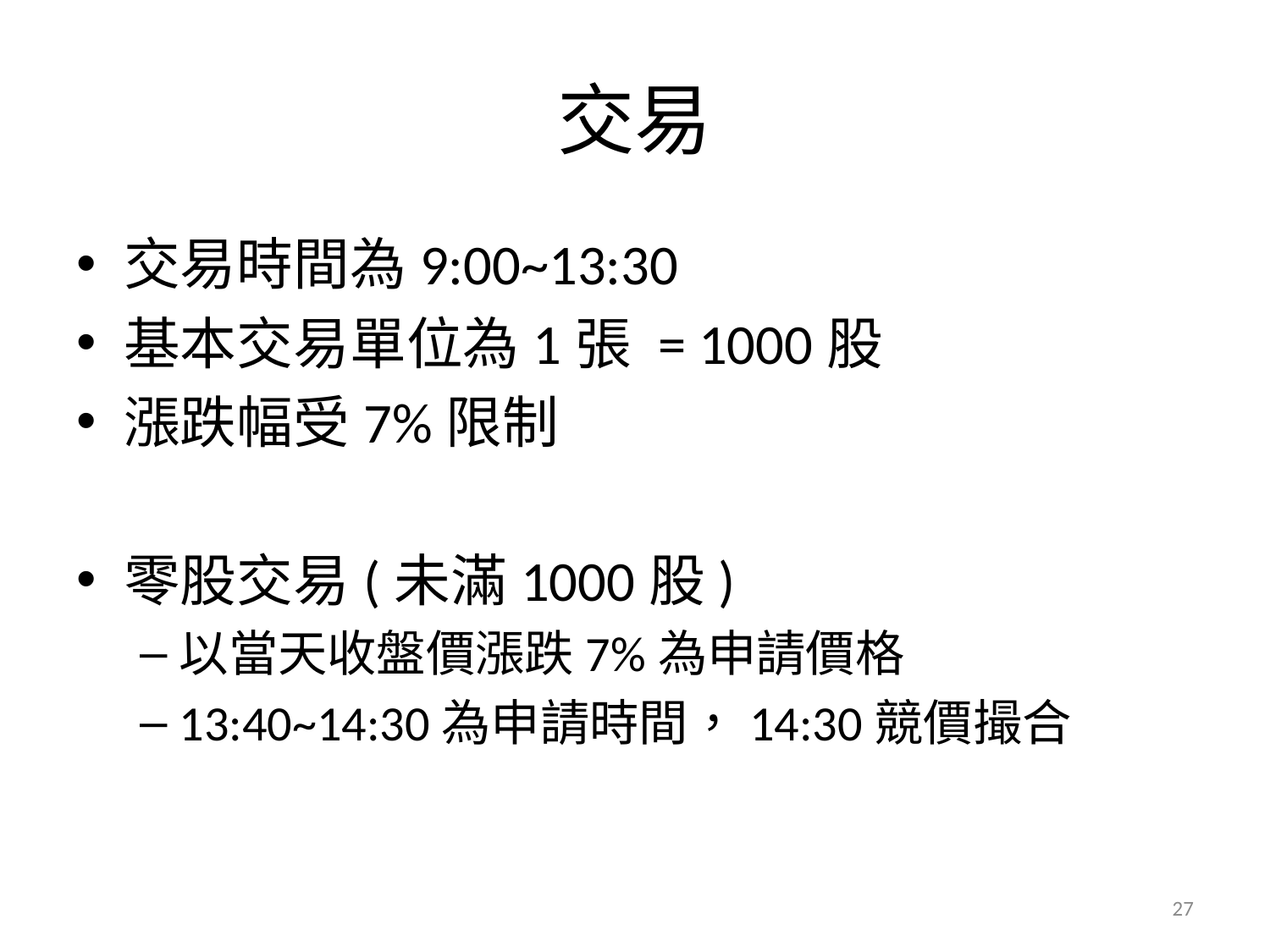

# 交易
交易時間為9:00~13:30
基本交易單位為1張 = 1000股
漲跌幅受7%限制

零股交易(未滿1000股)
以當天收盤價漲跌7%為申請價格
13:40~14:30為申請時間，14:30競價撮合

27